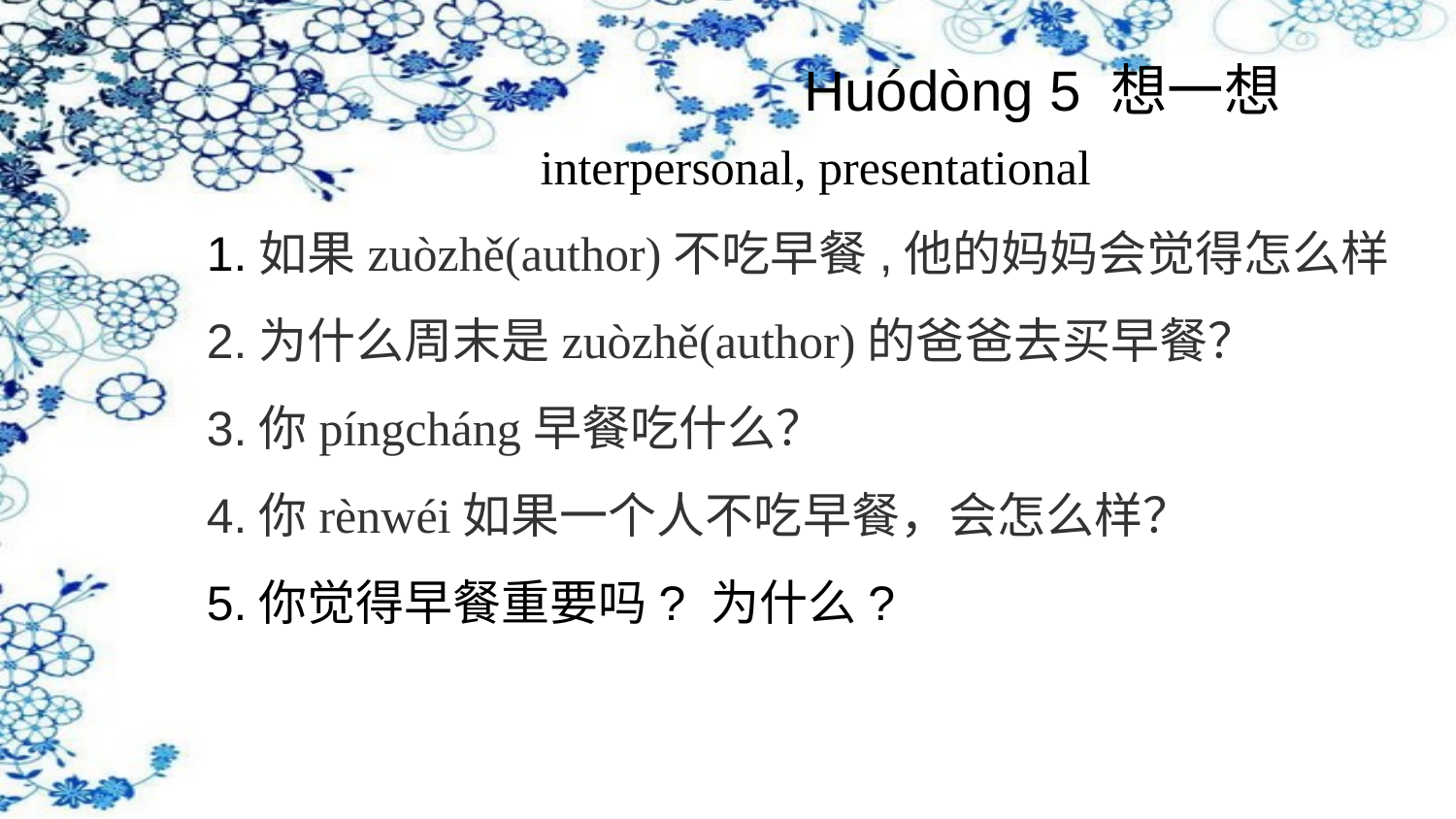

# Huódòng 5 想一想

interpersonal, presentational
1.如果zuòzhě(author)不吃早餐,他的妈妈会觉得怎么样
2.为什么周末是zuòzhě(author)的爸爸去买早餐？
3.你píngcháng早餐吃什么？
4.你rènwéi如果一个人不吃早餐，会怎么样？
5.你觉得早餐重要吗? 为什么?